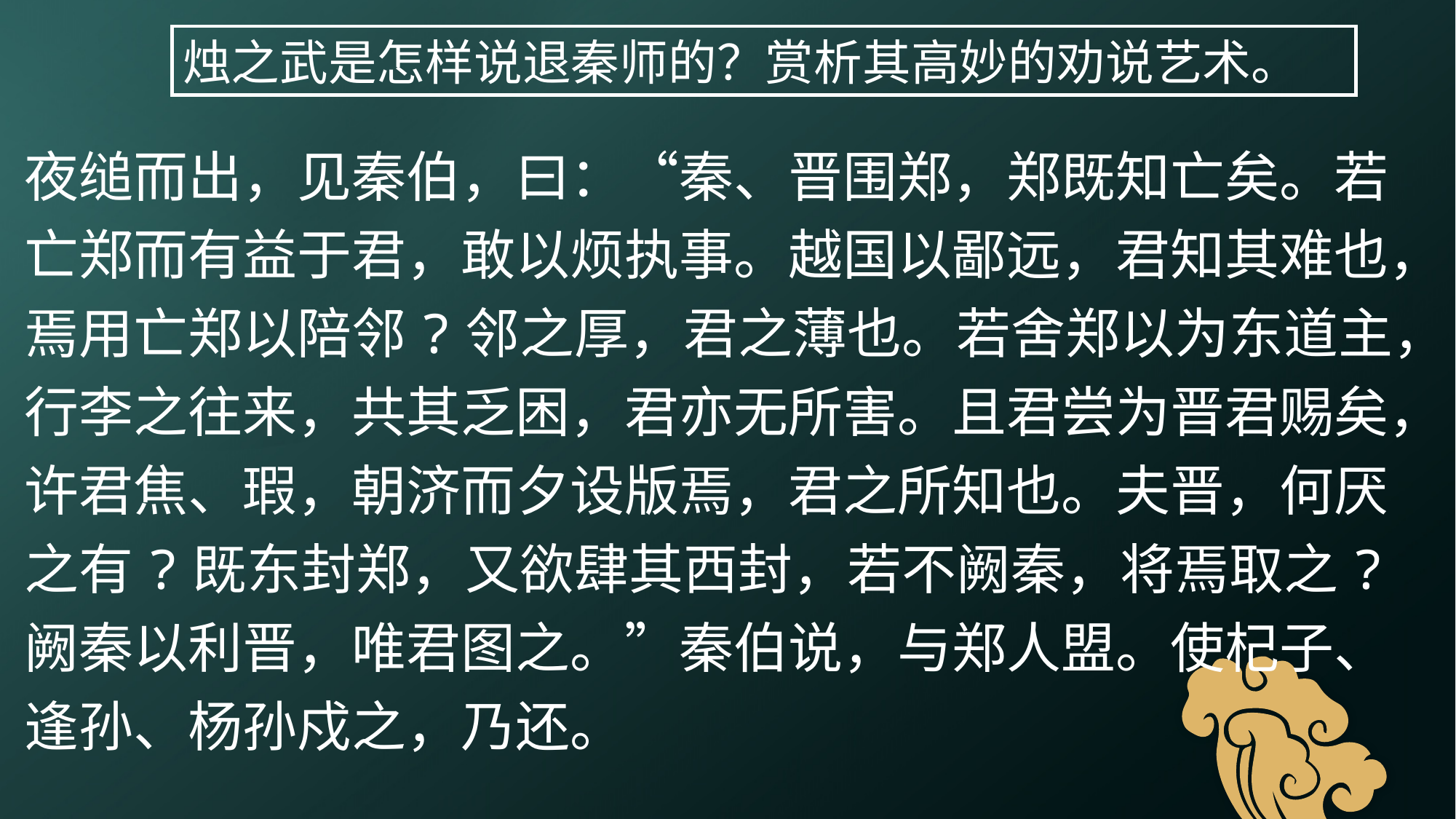

烛之武是怎样说退秦师的？赏析其高妙的劝说艺术。
夜缒而出，见秦伯，曰：“秦、晋围郑，郑既知亡矣。若亡郑而有益于君，敢以烦执事。越国以鄙远，君知其难也，焉用亡郑以陪邻?邻之厚，君之薄也。若舍郑以为东道主，行李之往来，共其乏困，君亦无所害。且君尝为晋君赐矣，许君焦、瑕，朝济而夕设版焉，君之所知也。夫晋，何厌之有?既东封郑，又欲肆其西封，若不阙秦，将焉取之?阙秦以利晋，唯君图之。”秦伯说，与郑人盟。使杞子、逢孙、杨孙戍之，乃还。
e7d195523061f1c0c2b73831c94a3edc981f60e396d3e182073EE1468018468A7F192AE5E5CD515B6C3125F8AF6E4EE646174E8CF0B46FD19828DCE8CDA3B3A044A74F0E769C5FA8CB87AB6FC303C8BA3785FAC64AF542475A45392D2F8775CA09404B8122E755E8D50F2EB8F385E18313826A9D5FC56A252BE1477DBA86F063A13A534DCD014D15A741296C1B0F0370